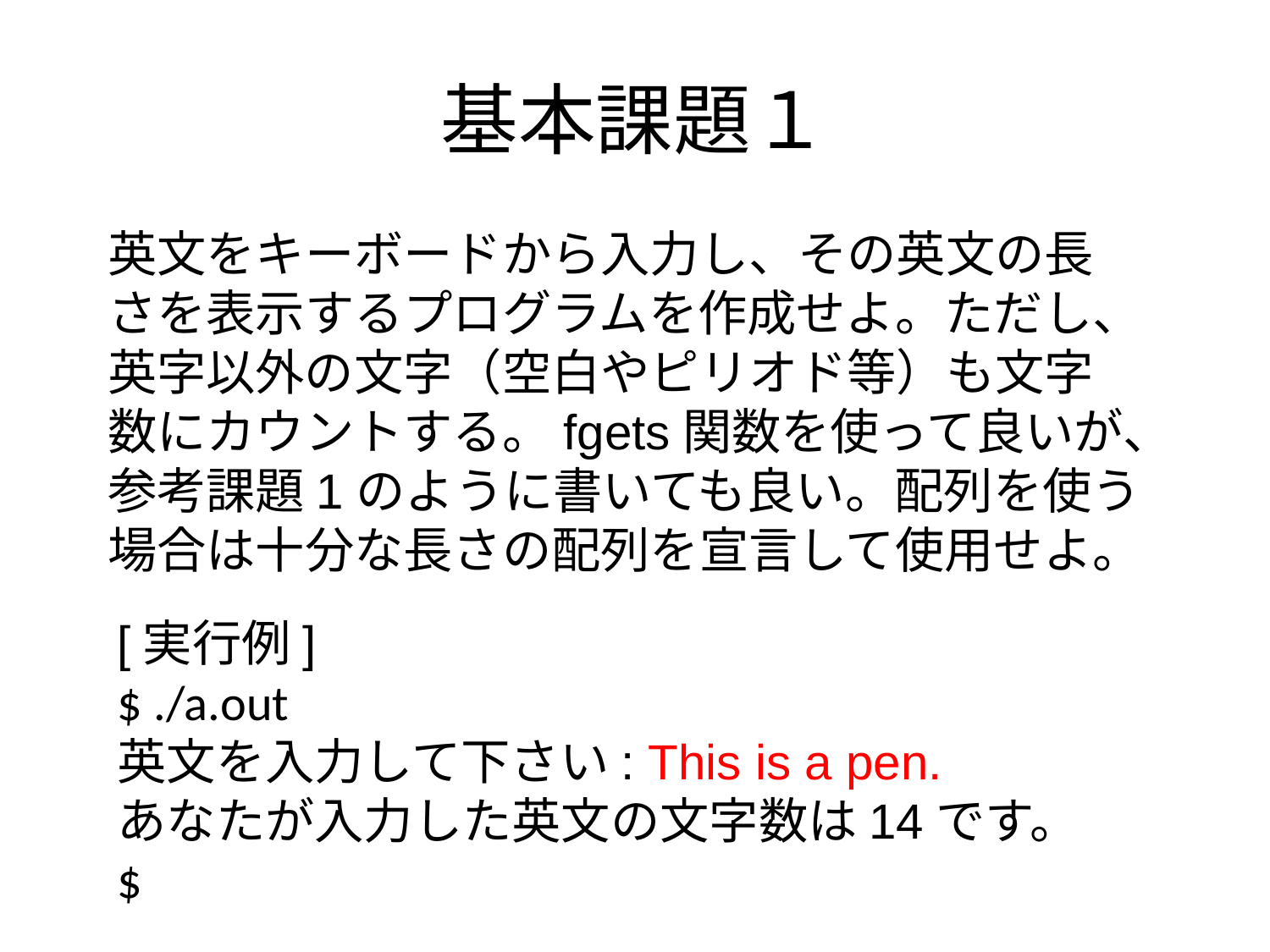

# 基本課題１
英文をキーボードから入力し、その英文の長さを表示するプログラムを作成せよ。ただし、英字以外の文字（空白やピリオド等）も文字数にカウントする。fgets関数を使って良いが、参考課題1のように書いても良い。配列を使う場合は十分な長さの配列を宣言して使用せよ。
[実行例]
$ ./a.out
英文を入力して下さい: This is a pen.
あなたが入力した英文の文字数は14です。
$